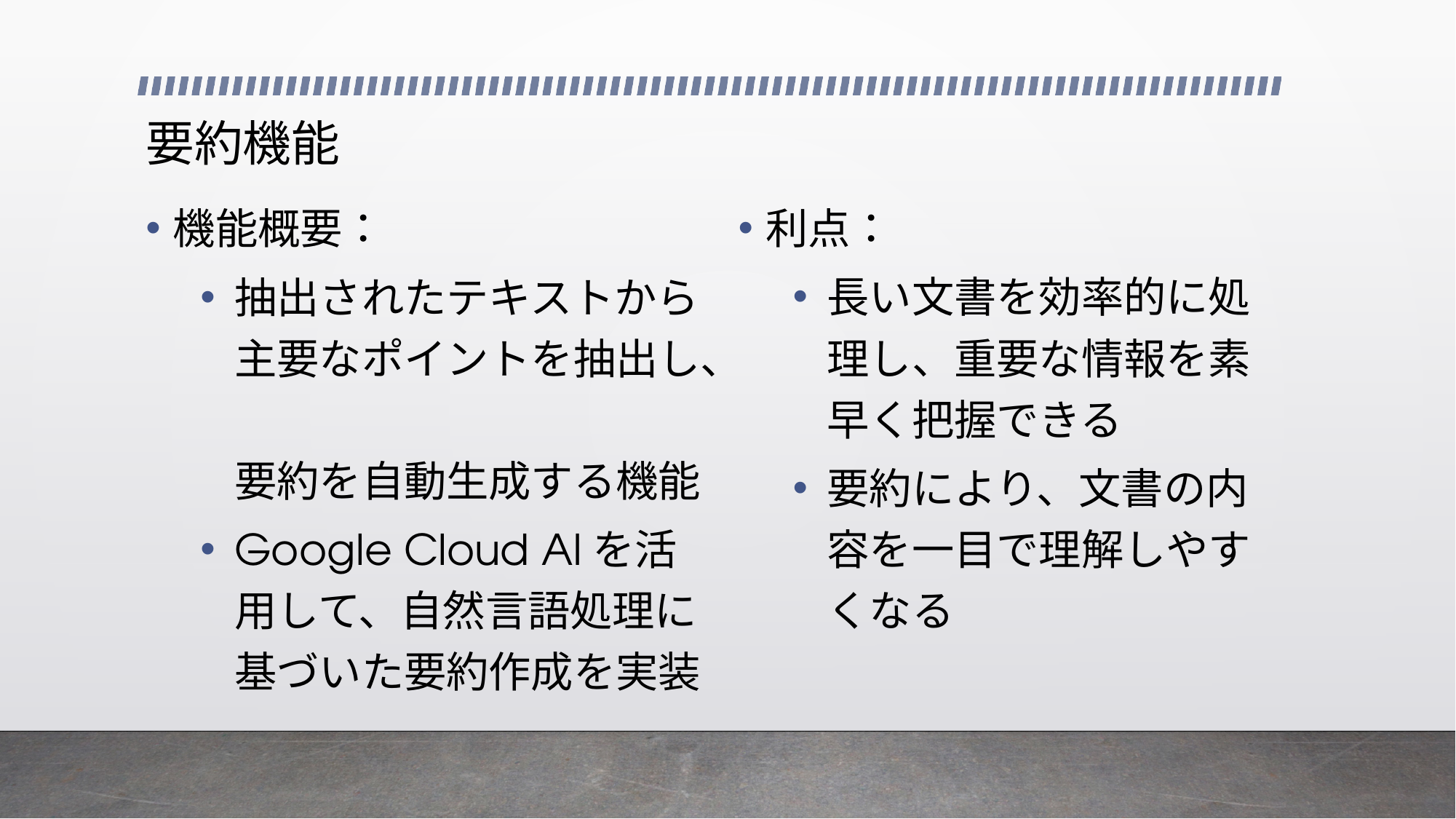

# 要約機能
機能概要：
抽出されたテキストから主要なポイントを抽出し、
要約を自動生成する機能
Google Cloud AIを活用して、自然言語処理に基づいた要約作成を実装
利点：
長い文書を効率的に処理し、重要な情報を素早く把握できる
要約により、文書の内容を一目で理解しやすくなる